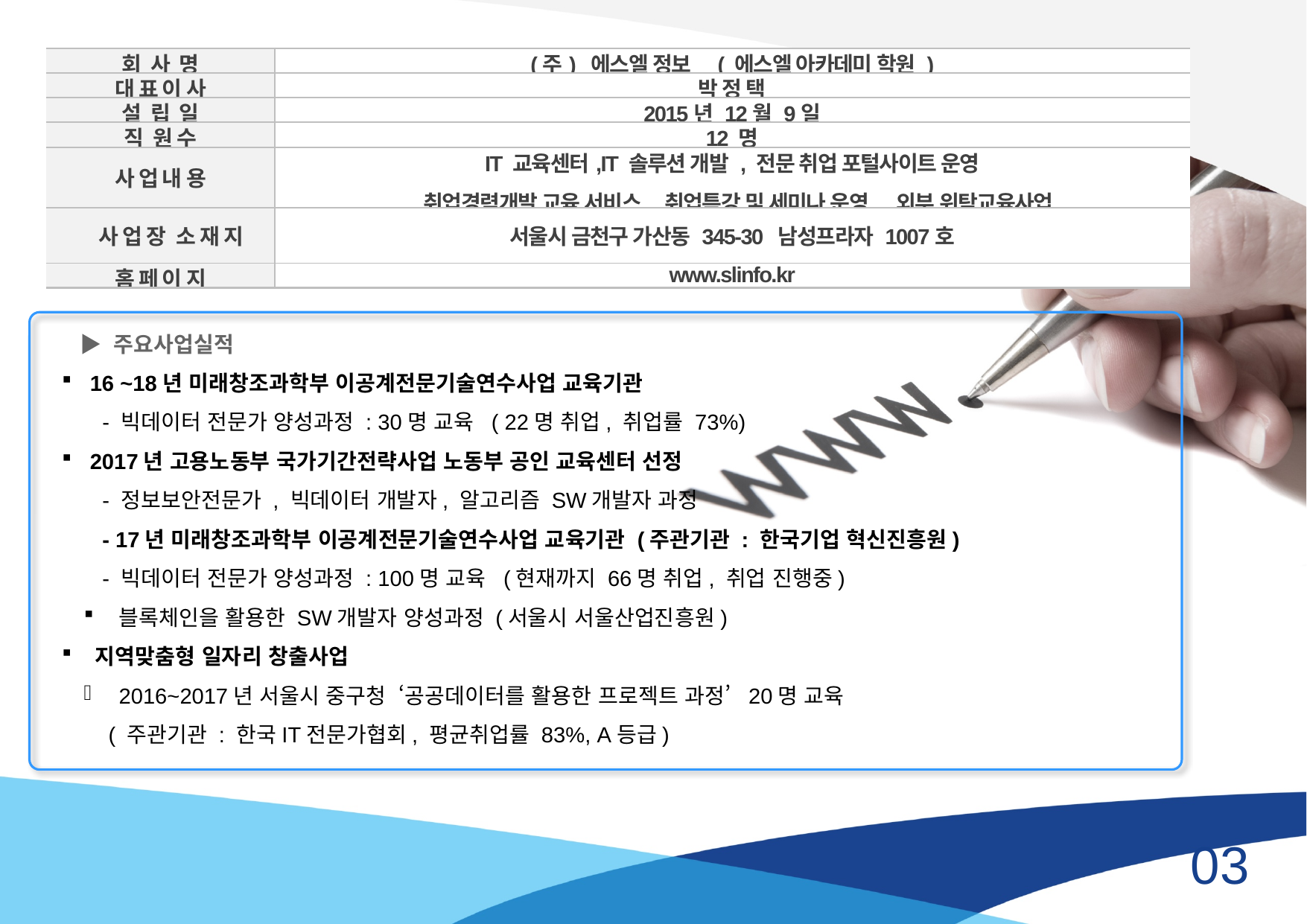

| 회 사 명 | (주) 에스엘 정보 ( 에스엘 아카데미 학원 ) |
| --- | --- |
| 대 표 이 사 | 박 정 택 |
| 설 립 일 | 2015년 12월 9일 |
| 직 원 수 | 12 명 |
| 사 업 내 용 | IT 교육센터,IT 솔루션 개발 , 전문 취업 포털사이트 운영 취업경력개발 교육 서비스, 취업특강 및 세미나 운영 , 외부 위탁교육사업 |
| 사 업 장 소 재 지 | 서울시 금천구 가산동 345-30 남성프라자 1007호 |
| 홈 페 이 지 | www.slinfo.kr |
   ▶ 주요사업실적
 16 ~18년 미래창조과학부 이공계전문기술연수사업 교육기관
   - 빅데이터 전문가 양성과정 : 30명 교육  ( 22명 취업, 취업률 73%)
 2017년 고용노동부 국가기간전략사업 노동부 공인 교육센터 선정
   - 정보보안전문가 , 빅데이터 개발자, 알고리즘 SW개발자 과정
   - 17년 미래창조과학부 이공계전문기술연수사업 교육기관 (주관기관 : 한국기업 혁신진흥원)
   - 빅데이터 전문가 양성과정 : 100명 교육  (현재까지 66명 취업, 취업 진행중)
블록체인을 활용한 SW개발자 양성과정 (서울시 서울산업진흥원)
 지역맞춤형 일자리 창출사업
2016~2017년 서울시 중구청  ‘공공데이터를 활용한 프로젝트 과정’  20명 교육
    ( 주관기관 : 한국IT전문가협회, 평균취업률 83%, A등급)

03